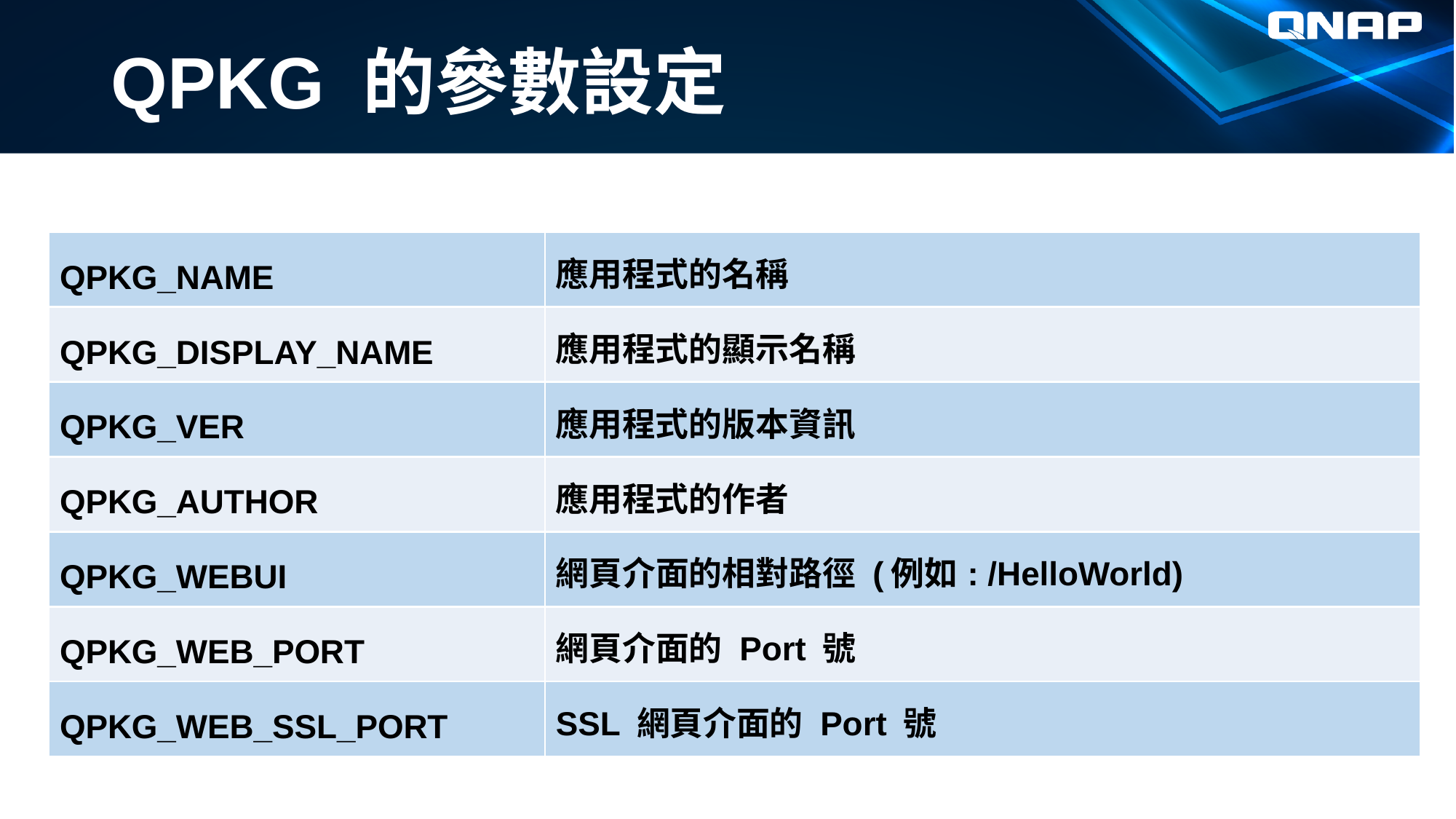

# QPKG 的參數設定
| QPKG\_NAME | 應用程式的名稱 |
| --- | --- |
| QPKG\_DISPLAY\_NAME | 應用程式的顯示名稱 |
| QPKG\_VER | 應用程式的版本資訊 |
| QPKG\_AUTHOR | 應用程式的作者 |
| QPKG\_WEBUI | 網頁介面的相對路徑 (例如: /HelloWorld) |
| QPKG\_WEB\_PORT | 網頁介面的 Port 號 |
| QPKG\_WEB\_SSL\_PORT | SSL 網頁介面的 Port 號 |